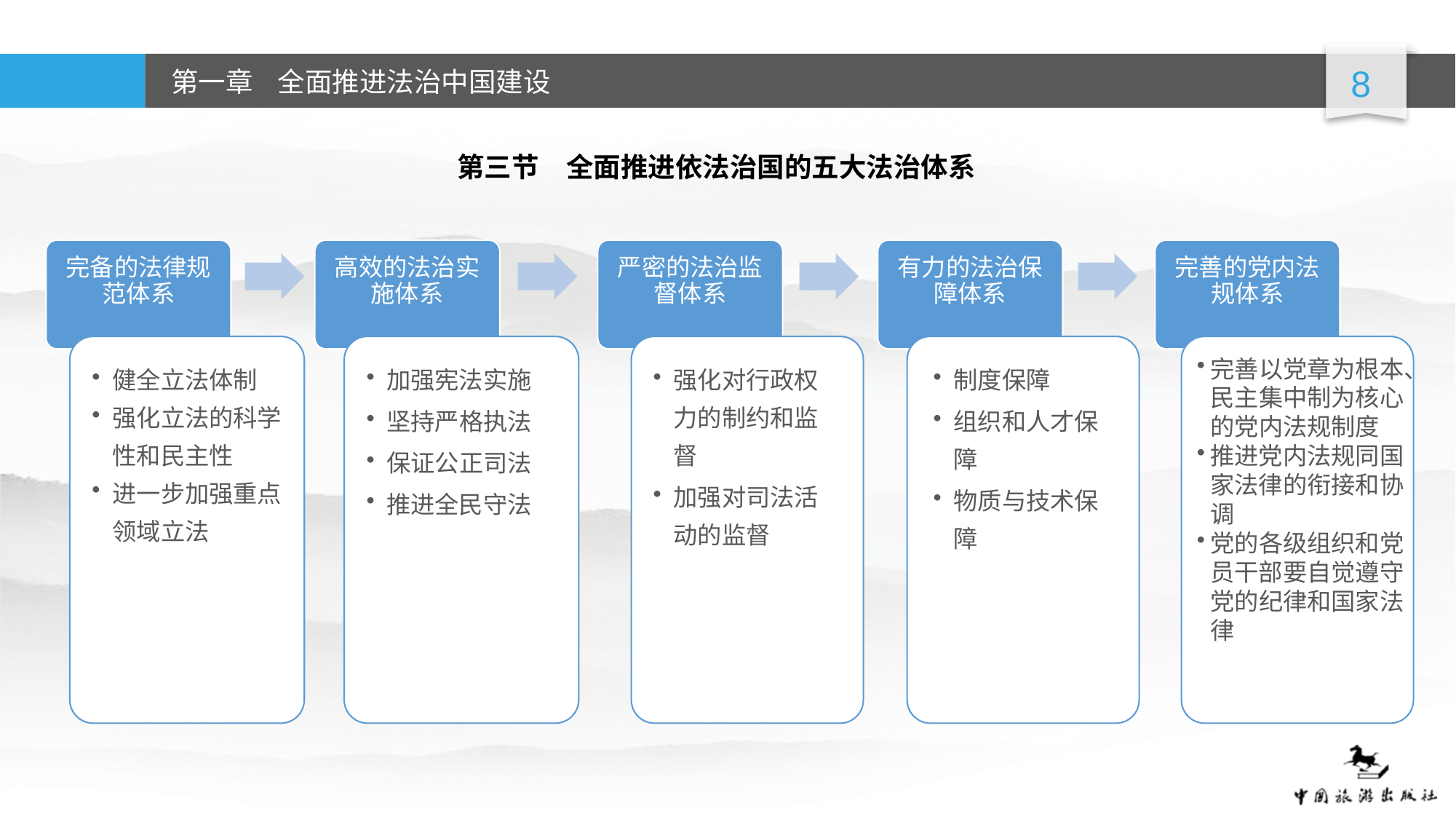

第三节　全面推进依法治国的五大法治体系

完备的法律规范体系

高效的法治实施体系

严密的法治监督体系

有力的法治保障体系

完善的党内法规体系

健全立法体制
强化立法的科学性和民主性
进一步加强重点领域立法
加强宪法实施
坚持严格执法
保证公正司法
推进全民守法

强化对行政权力的制约和监督
加强对司法活动的监督
制度保障
组织和人才保障
物质与技术保障
完善以党章为根本、民主集中制为核心的党内法规制度
推进党内法规同国家法律的衔接和协调
党的各级组织和党员干部要自觉遵守党的纪律和国家法律